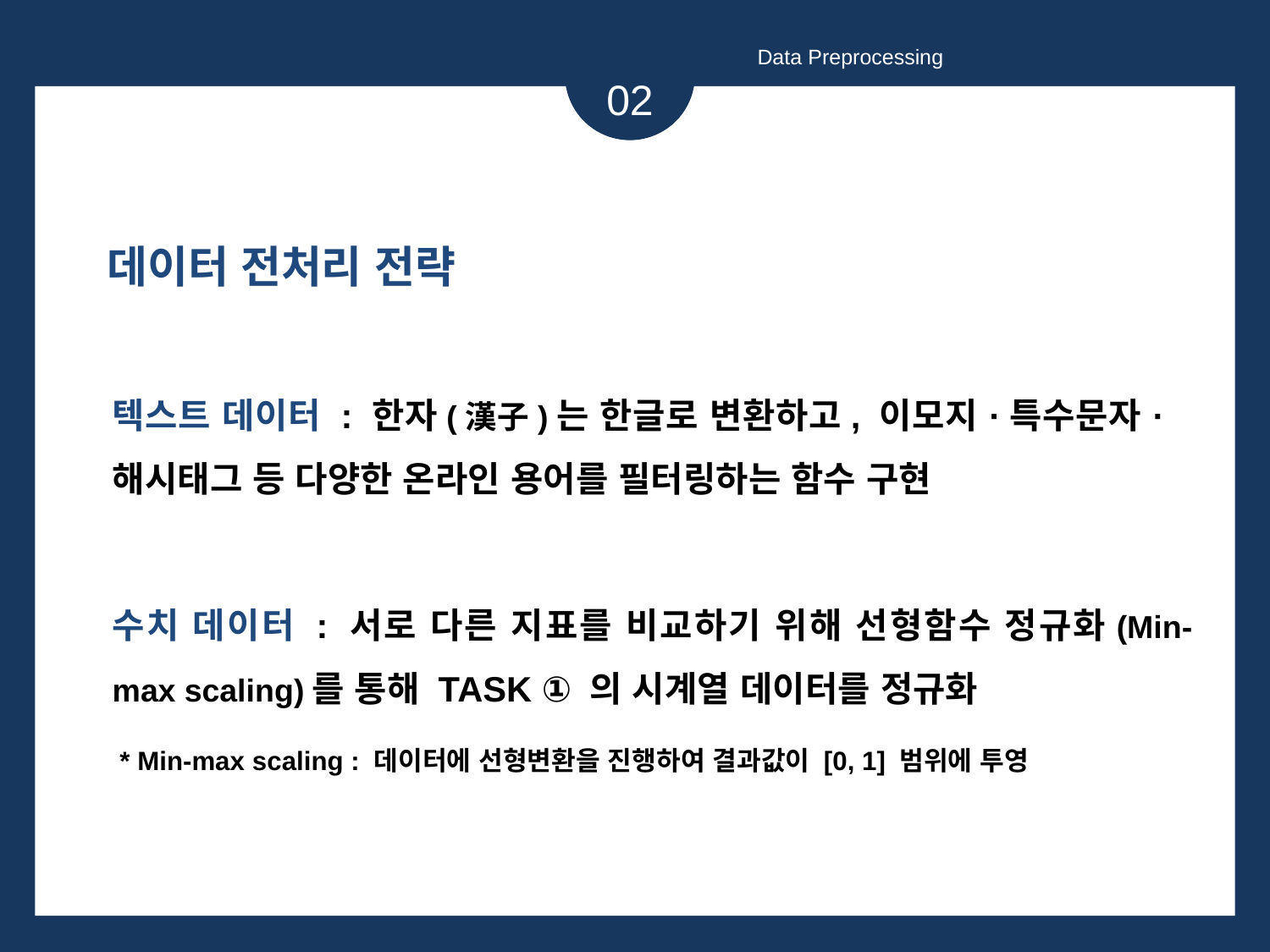

Data Preprocessing
02

데이터 전처리 전략
텍스트 데이터 : 한자(漢子)는 한글로 변환하고, 이모지 ∙ 특수문자 ∙ 해시태그 등 다양한 온라인 용어를 필터링하는 함수 구현
수치 데이터 : 서로 다른 지표를 비교하기 위해 선형함수 정규화(Min-max scaling)를 통해 TASK ① 의 시계열 데이터를 정규화

 * Min-max scaling : 데이터에 선형변환을 진행하여 결과값이 [0, 1] 범위에 투영